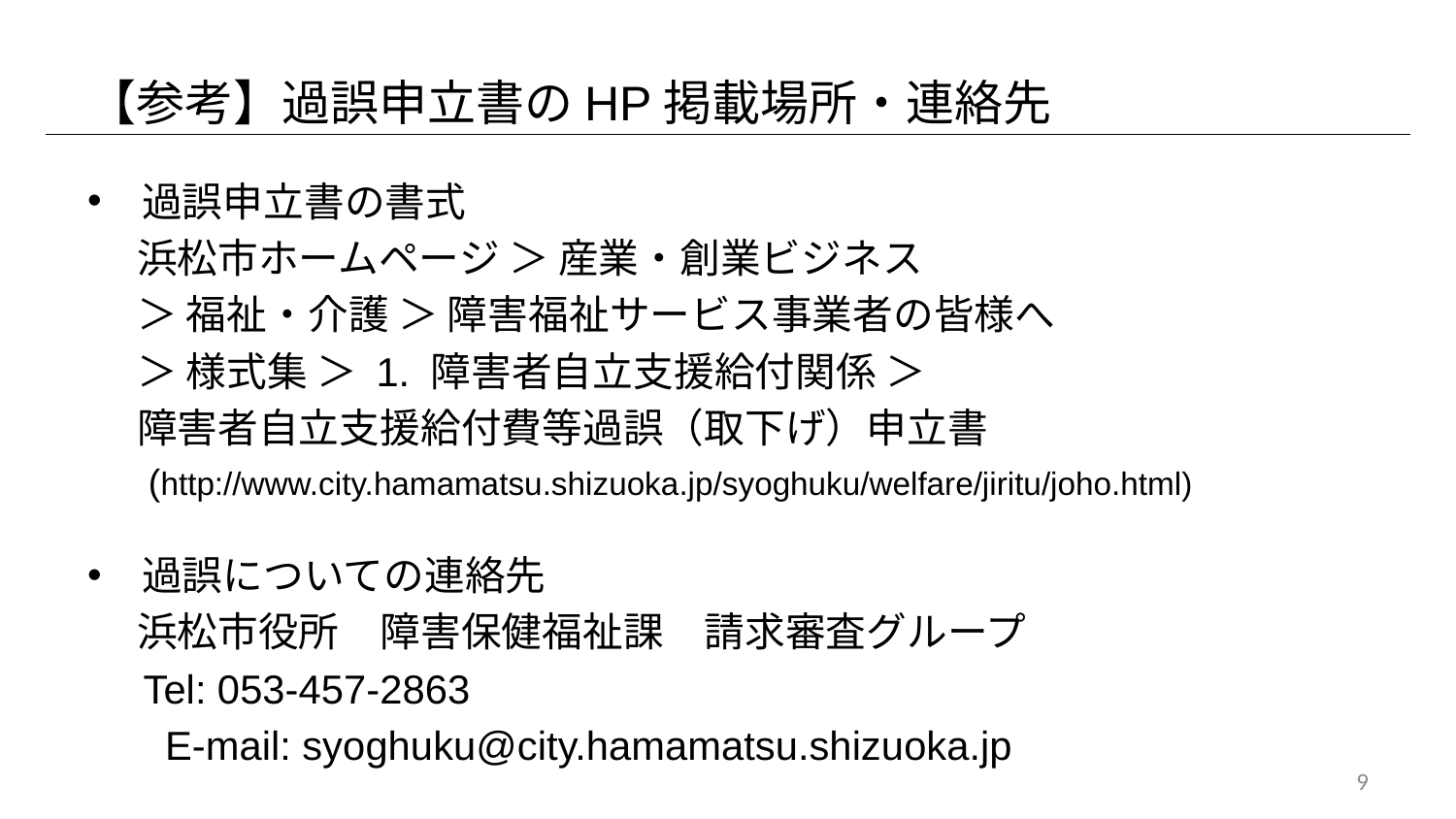

# 【参考】過誤申立書のHP掲載場所・連絡先
過誤申立書の書式
　 浜松市ホームページ ＞ 産業・創業ビジネス
　 ＞ 福祉・介護 ＞ 障害福祉サービス事業者の皆様へ
　 ＞ 様式集 ＞ 1. 障害者自立支援給付関係 ＞
　 障害者自立支援給付費等過誤（取下げ）申立書
      (http://www.city.hamamatsu.shizuoka.jp/syoghuku/welfare/jiritu/joho.html)

過誤についての連絡先
　 浜松市役所　障害保健福祉課　請求審査グループ
     Tel: 053-457-2863
  　E-mail: syoghuku@city.hamamatsu.shizuoka.jp
9